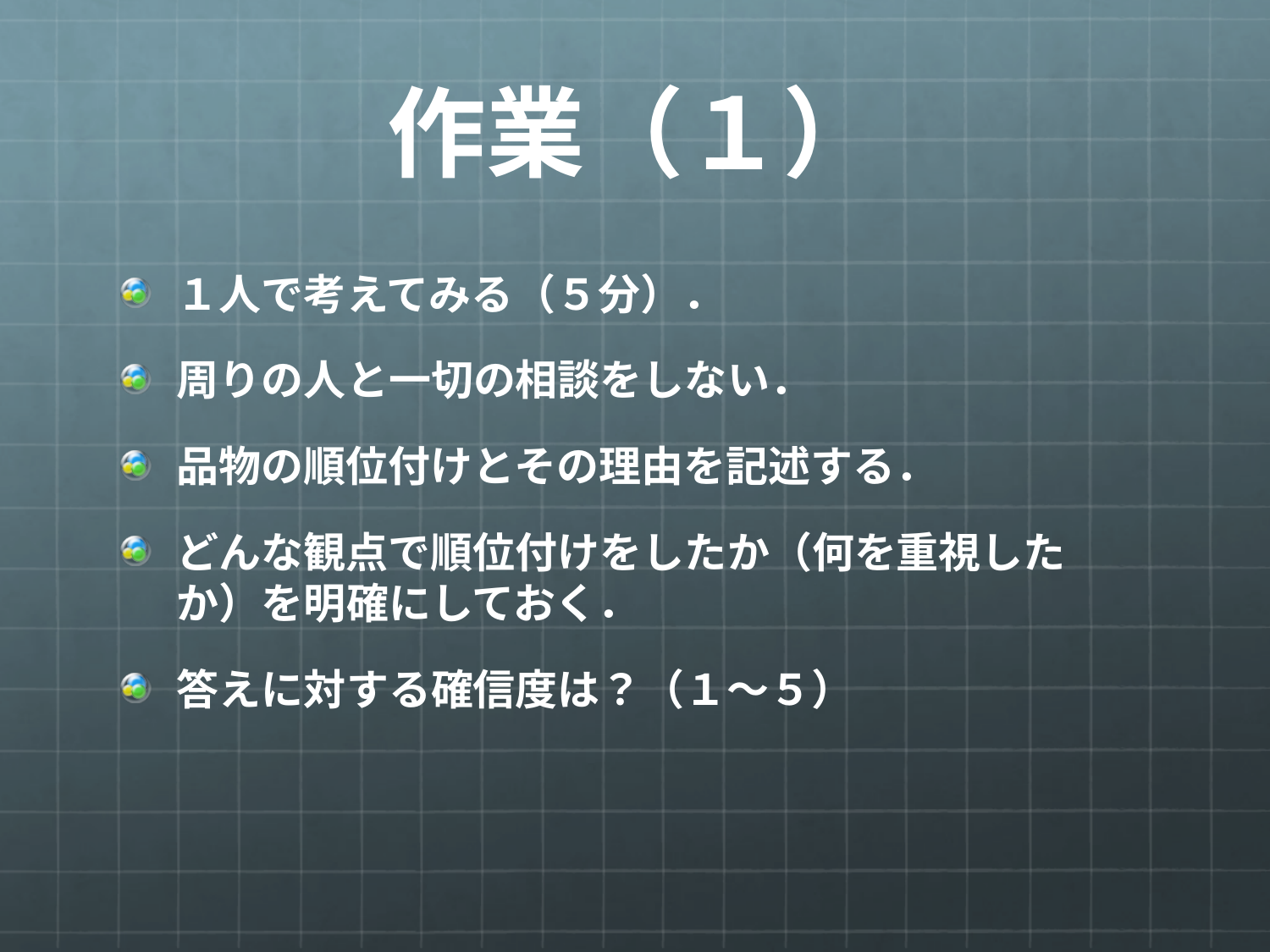

# 作業（１）
１人で考えてみる（５分）．
周りの人と一切の相談をしない．
品物の順位付けとその理由を記述する．
どんな観点で順位付けをしたか（何を重視したか）を明確にしておく．
答えに対する確信度は？（１〜５）